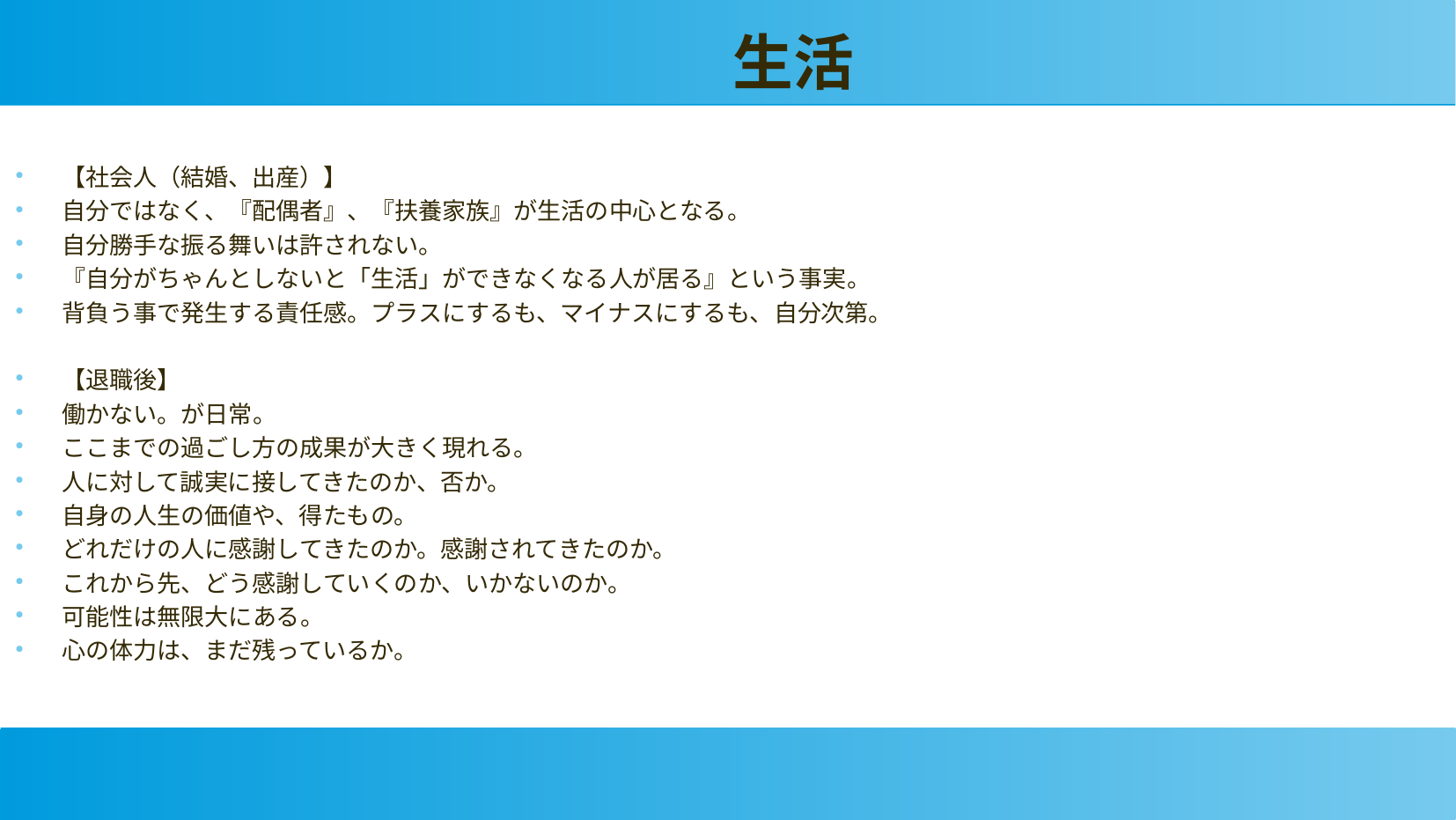

生活

【社会人（結婚、出産）】
自分ではなく、『配偶者』、『扶養家族』が生活の中心となる。
自分勝手な振る舞いは許されない。
『自分がちゃんとしないと「生活」ができなくなる人が居る』という事実。
背負う事で発生する責任感。プラスにするも、マイナスにするも、自分次第。

【退職後】
働かない。が日常。
ここまでの過ごし方の成果が大きく現れる。
人に対して誠実に接してきたのか、否か。
自身の人生の価値や、得たもの。
どれだけの人に感謝してきたのか。感謝されてきたのか。
これから先、どう感謝していくのか、いかないのか。
可能性は無限大にある。
心の体力は、まだ残っているか。